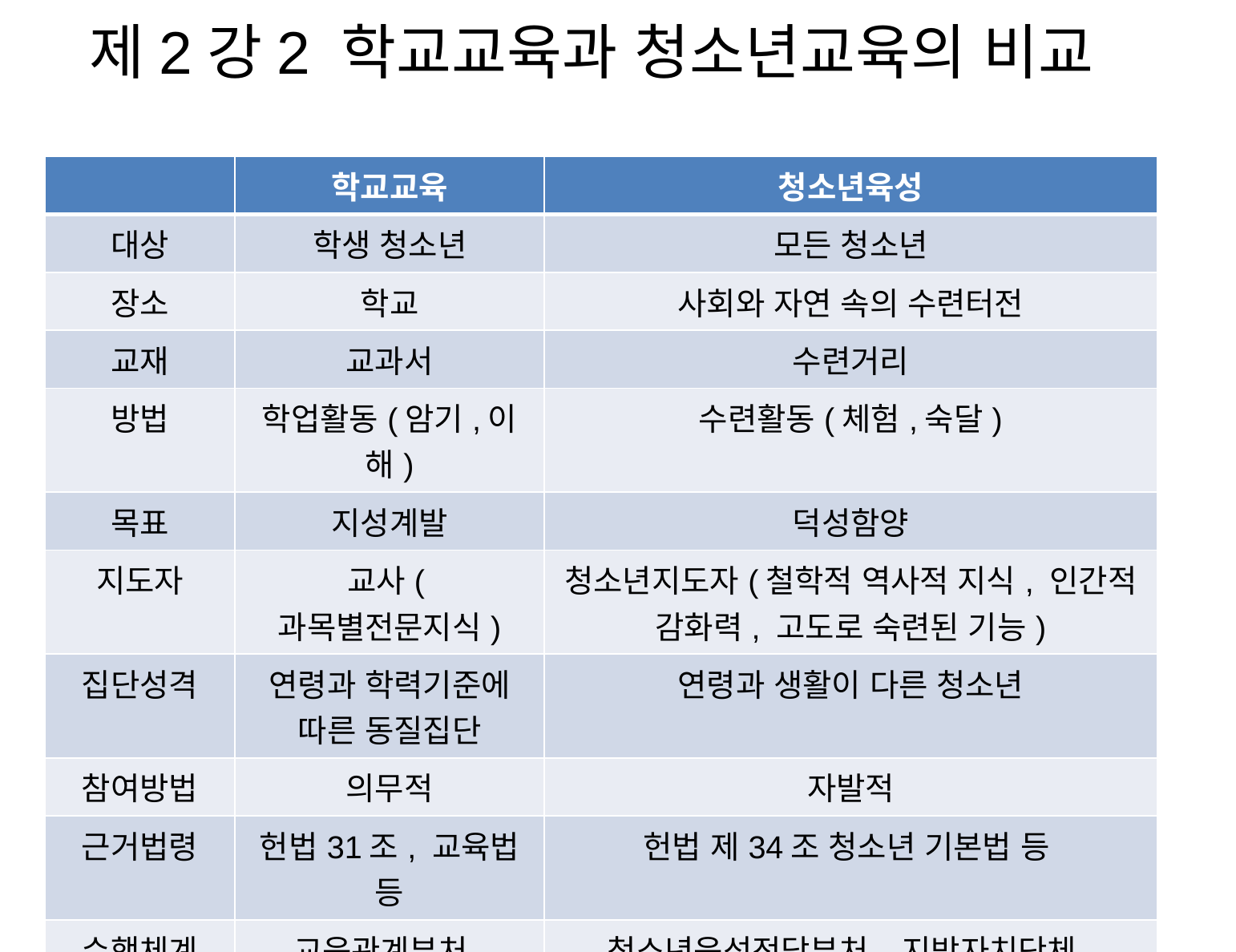

# 제2강2 학교교육과 청소년교육의 비교
|  | 학교교육 | 청소년육성 |
| --- | --- | --- |
| 대상 | 학생 청소년 | 모든 청소년 |
| 장소 | 학교 | 사회와 자연 속의 수련터전 |
| 교재 | 교과서 | 수련거리 |
| 방법 | 학업활동(암기,이해) | 수련활동(체험,숙달) |
| 목표 | 지성계발 | 덕성함양 |
| 지도자 | 교사(과목별전문지식) | 청소년지도자(철학적 역사적 지식, 인간적 감화력, 고도로 숙련된 기능) |
| 집단성격 | 연령과 학력기준에 따른 동질집단 | 연령과 생활이 다른 청소년 |
| 참여방법 | 의무적 | 자발적 |
| 근거법령 | 헌법31조, 교육법 등 | 헌법 제34조 청소년 기본법 등 |
| 수행체계 | 교육관계부처, 교육청, 학교 | 청소년육성전담부처, 지방자치단체, 청소년단체, 청소년시설 |